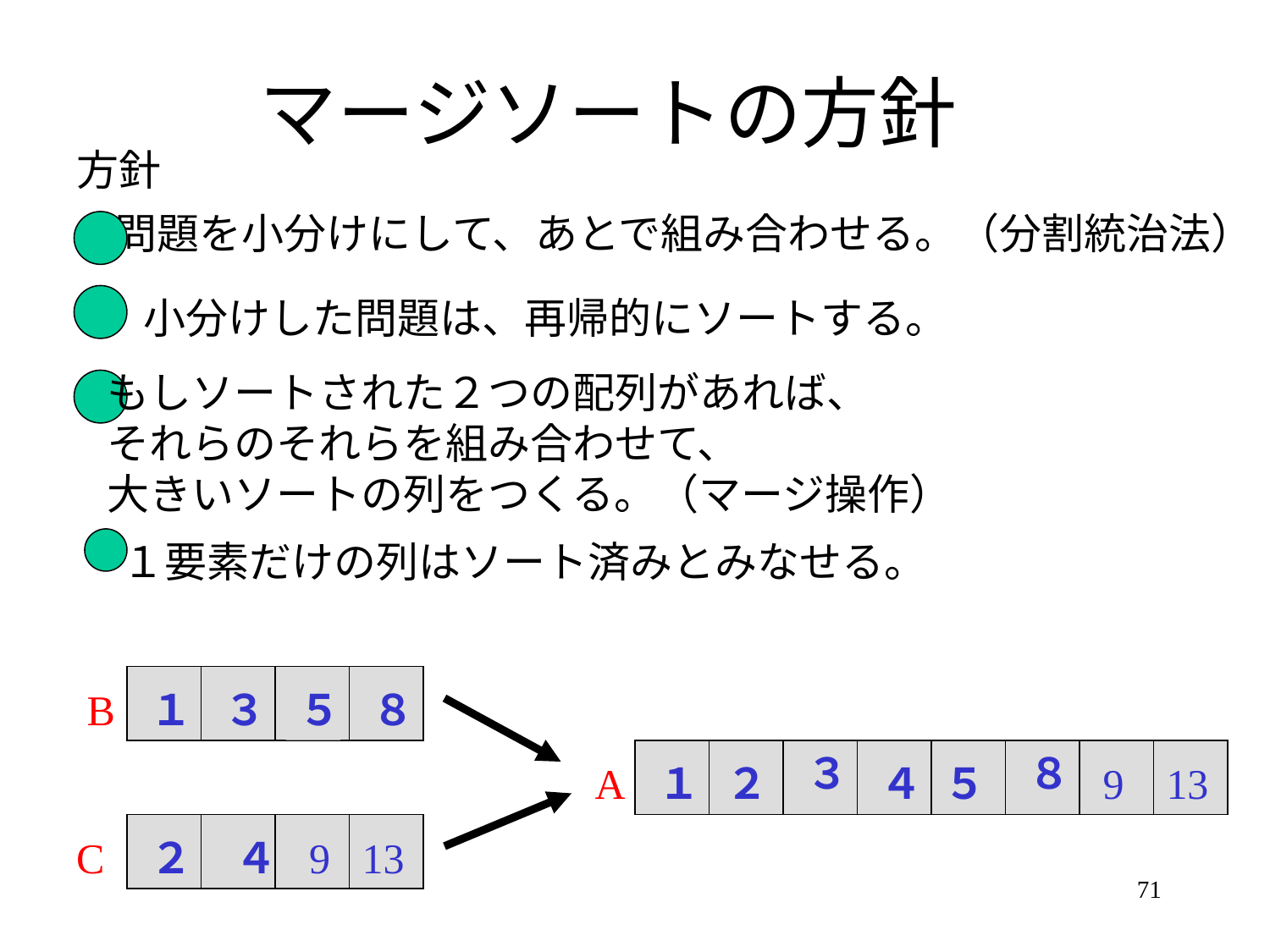

# マージソートの方針
方針
問題を小分けにして、あとで組み合わせる。（分割統治法）

小分けした問題は、再帰的にソートする。
もしソートされた２つの配列があれば、
それらのそれらを組み合わせて、
大きいソートの列をつくる。（マージ操作）

１要素だけの列はソート済みとみなせる。

B
１
３
５
８

３

８

A
１
２
４
５
9
13

C
２
４
9
13
71